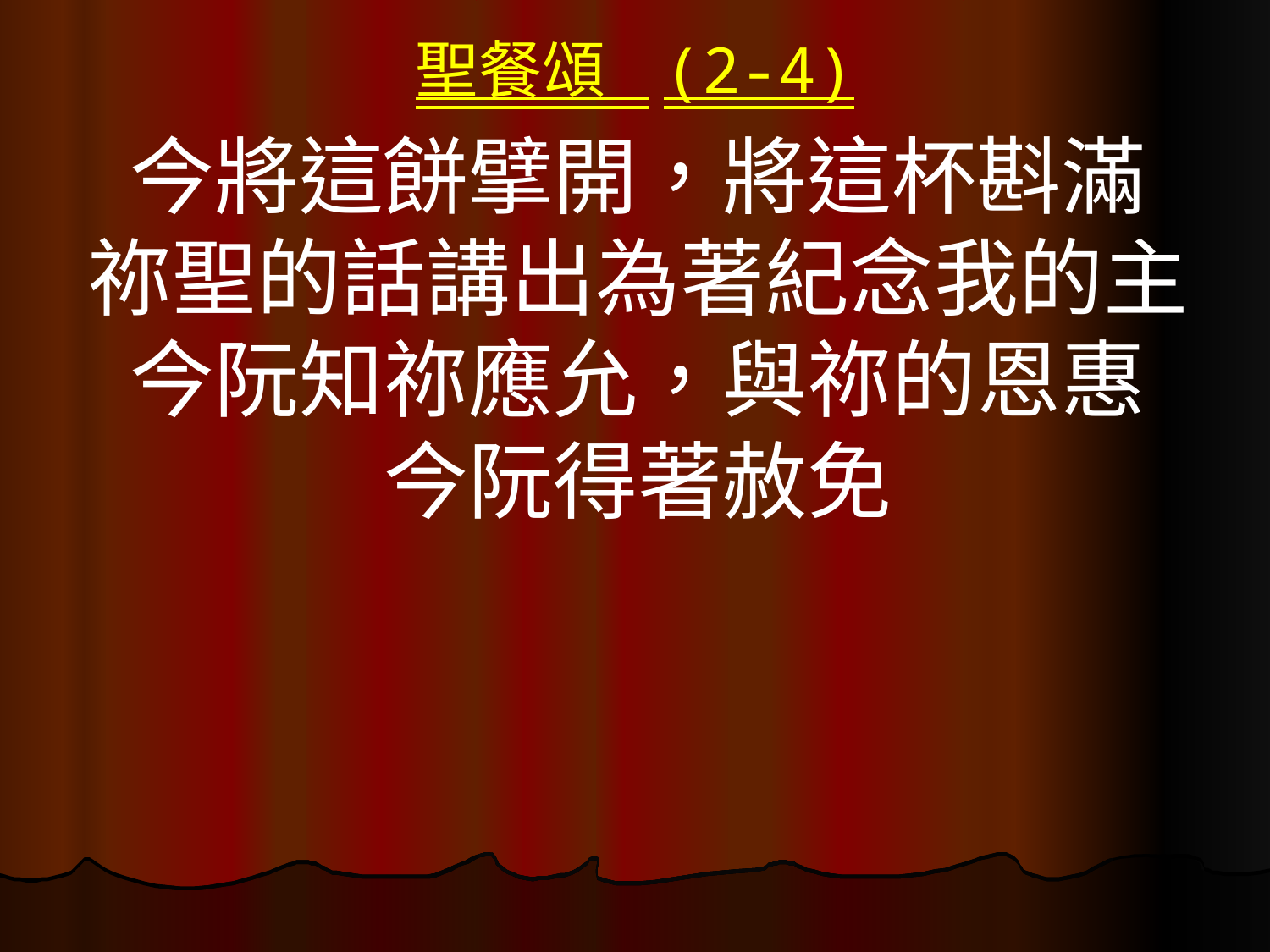

# 聖餐頌   (2-4)
今將這餅擘開，將這杯斟滿
祢聖的話講出為著紀念我的主
今阮知祢應允，與祢的恩惠
今阮得著赦免